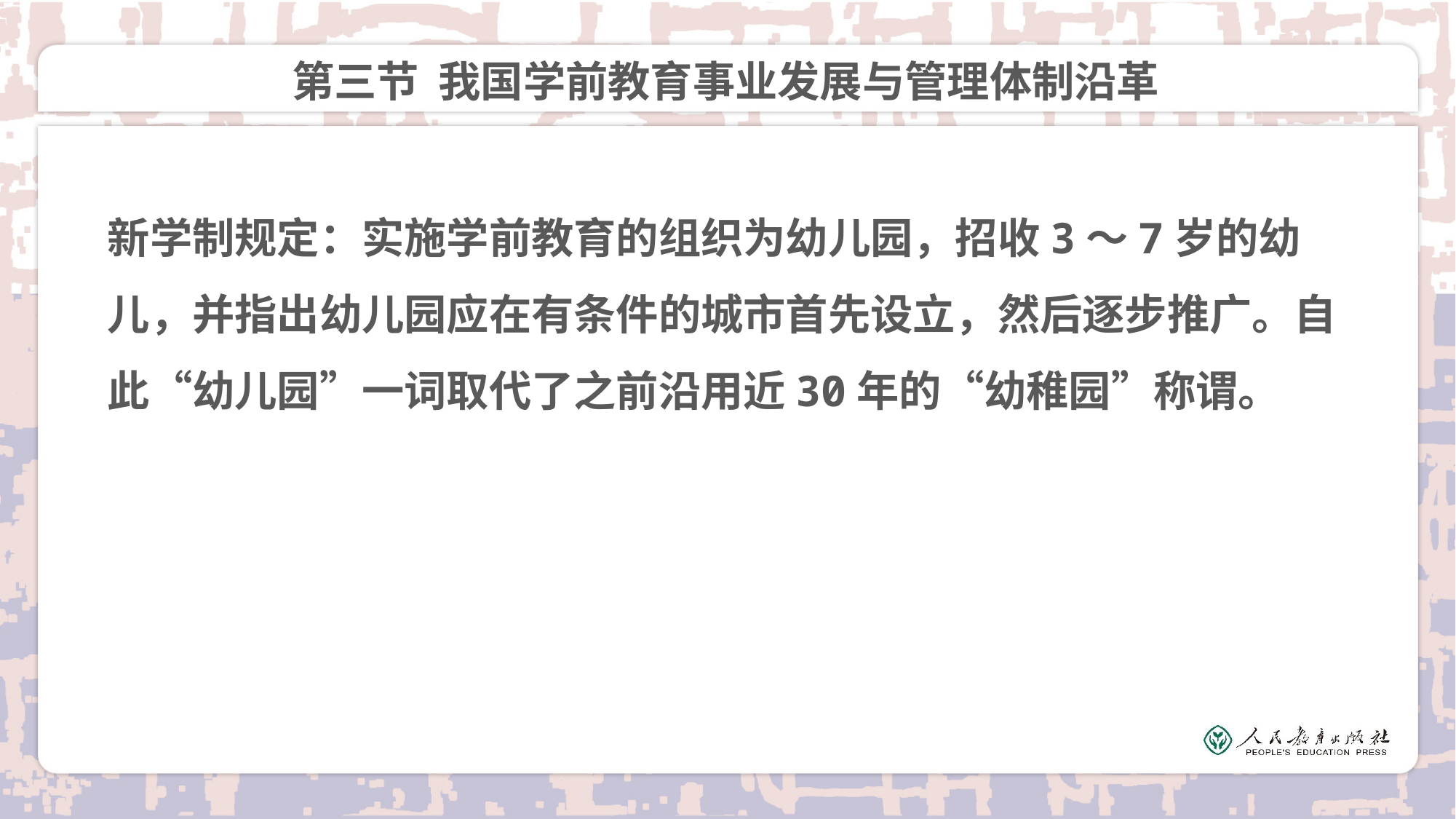

# 第三节  我国学前教育事业发展与管理体制沿革
新学制规定：实施学前教育的组织为幼儿园，招收3～7岁的幼儿，并指出幼儿园应在有条件的城市首先设立，然后逐步推广。自此“幼儿园”一词取代了之前沿用近30年的“幼稚园”称谓。